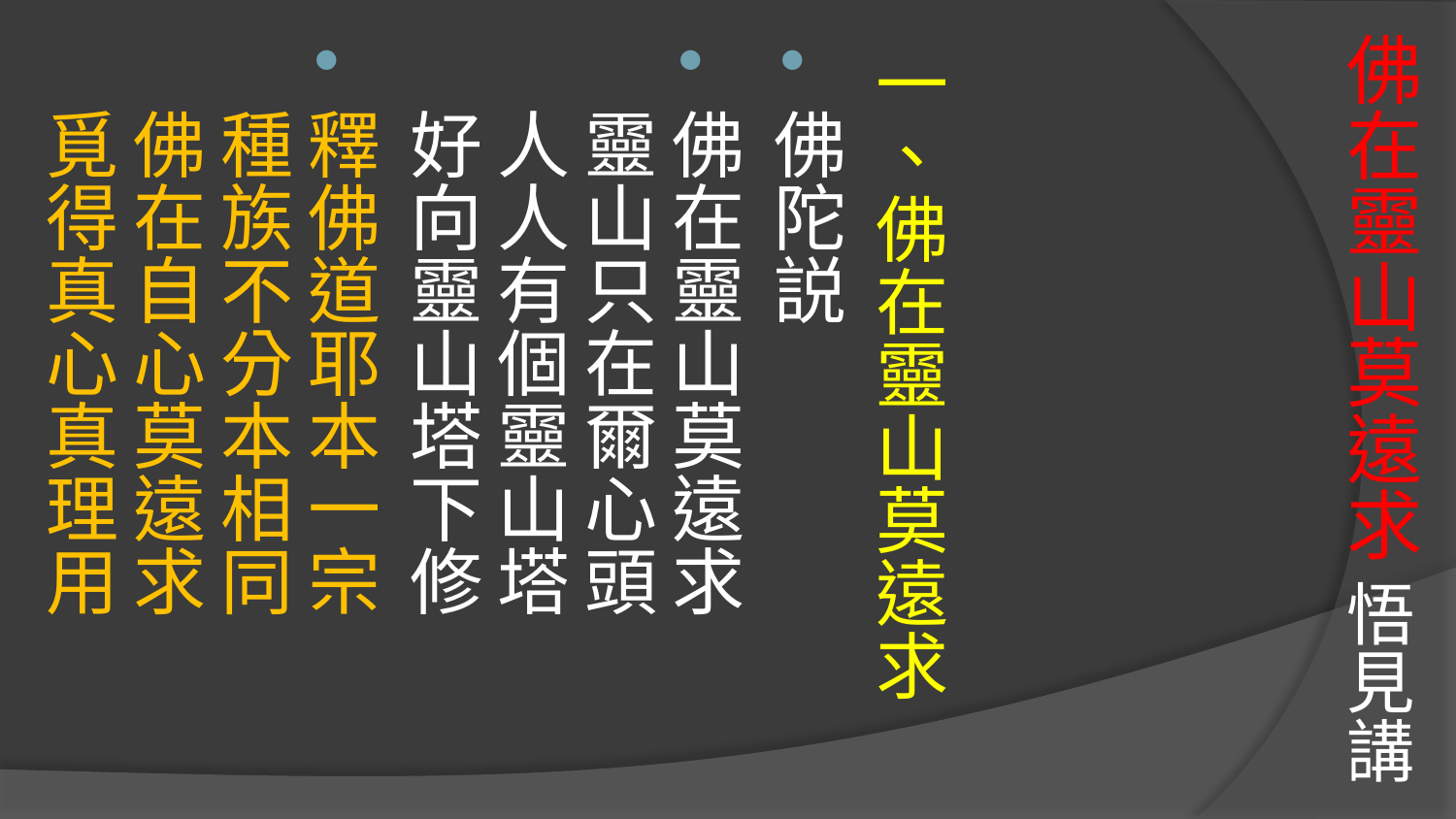

# 佛在靈山莫遠求 悟見講
一、佛在靈山莫遠求
佛陀説
佛在靈山莫遠求 
靈山只在爾心頭
人人有個靈山塔 
好向靈山塔下修
釋佛道耶本一宗 
種族不分本相同
佛在自心莫遠求 
覓得真心真理用